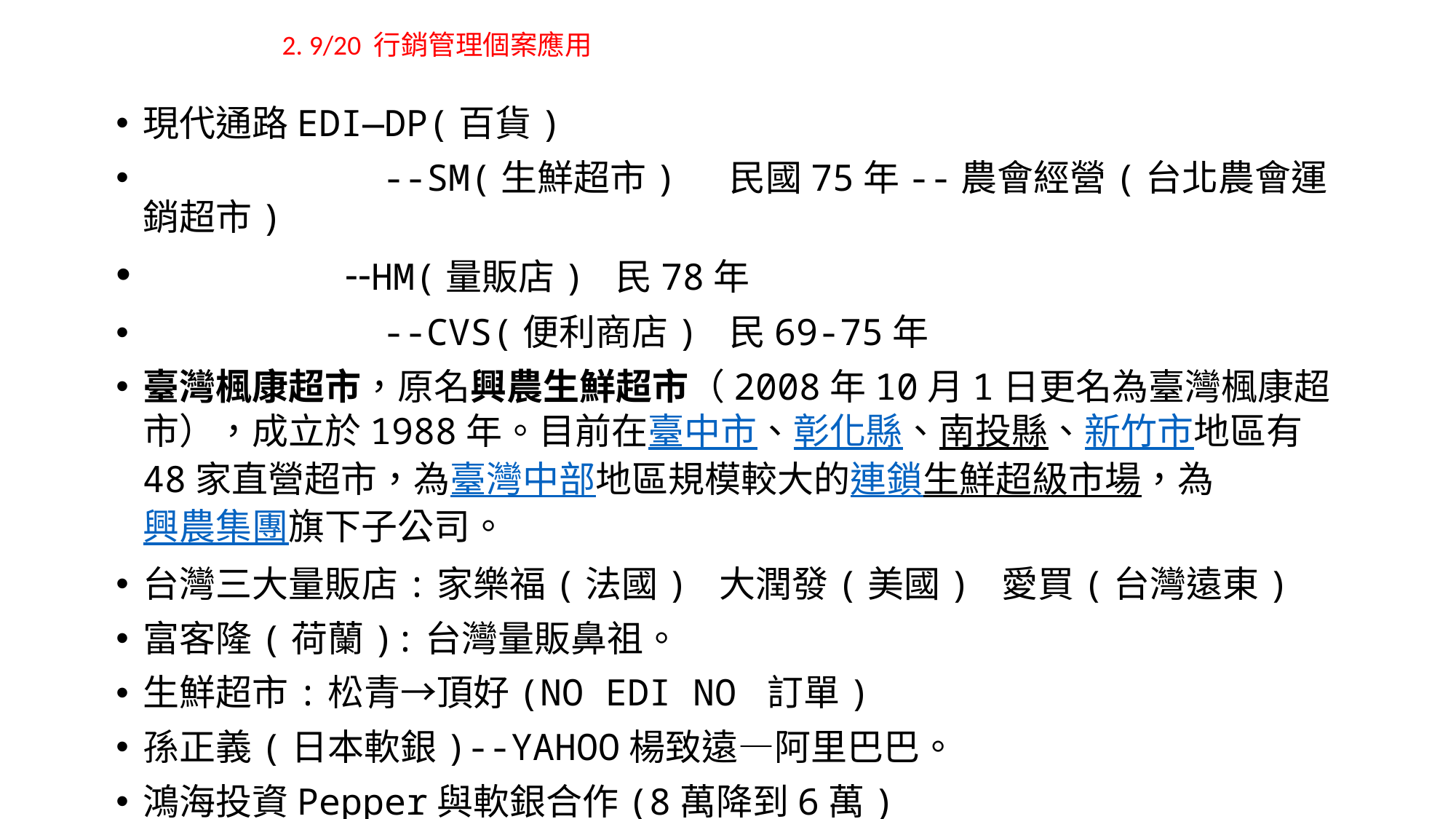

2. 9/20 行銷管理個案應用
現代通路EDI—DP(百貨)
           --SM(生鮮超市)  民國75年--農會經營(台北農會運銷超市)
                     --HM(量販店) 民78年
           --CVS(便利商店) 民69-75年
臺灣楓康超市，原名興農生鮮超市（2008年10月1日更名為臺灣楓康超市），成立於1988年。目前在臺中市、彰化縣、南投縣、新竹市地區有48家直營超市，為臺灣中部地區規模較大的連鎖生鮮超級市場，為興農集團旗下子公司。
台灣三大量販店:家樂福(法國) 大潤發(美國) 愛買(台灣遠東)
富客隆(荷蘭):台灣量販鼻祖。
生鮮超市:松青→頂好(NO EDI NO 訂單)
孫正義(日本軟銀)--YAHOO楊致遠—阿里巴巴。
鴻海投資Pepper與軟銀合作(8萬降到6萬)
氣象fb:鄭明典、彭啟明